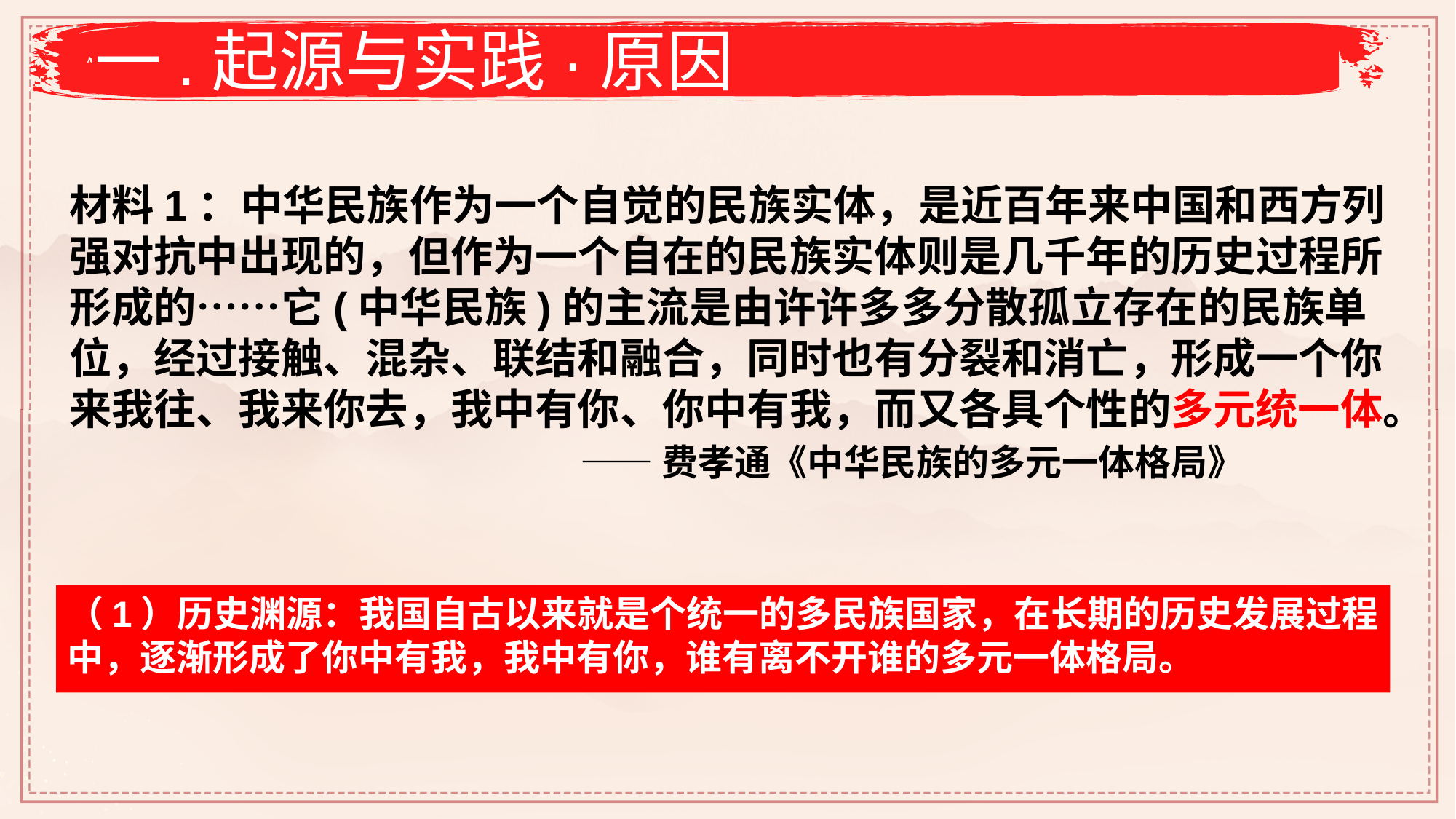

一.起源与实践·原因

材料1：中华民族作为一个自觉的民族实体，是近百年来中国和西方列强对抗中出现的，但作为一个自在的民族实体则是几千年的历史过程所形成的……它(中华民族)的主流是由许许多多分散孤立存在的民族单位，经过接触、混杂、联结和融合，同时也有分裂和消亡，形成一个你来我往、我来你去，我中有你、你中有我，而又各具个性的多元统一体。
                                                     ——费孝通《中华民族的多元一体格局》
（1）历史渊源：我国自古以来就是个统一的多民族国家，在长期的历史发展过程中，逐渐形成了你中有我，我中有你，谁有离不开谁的多元一体格局。